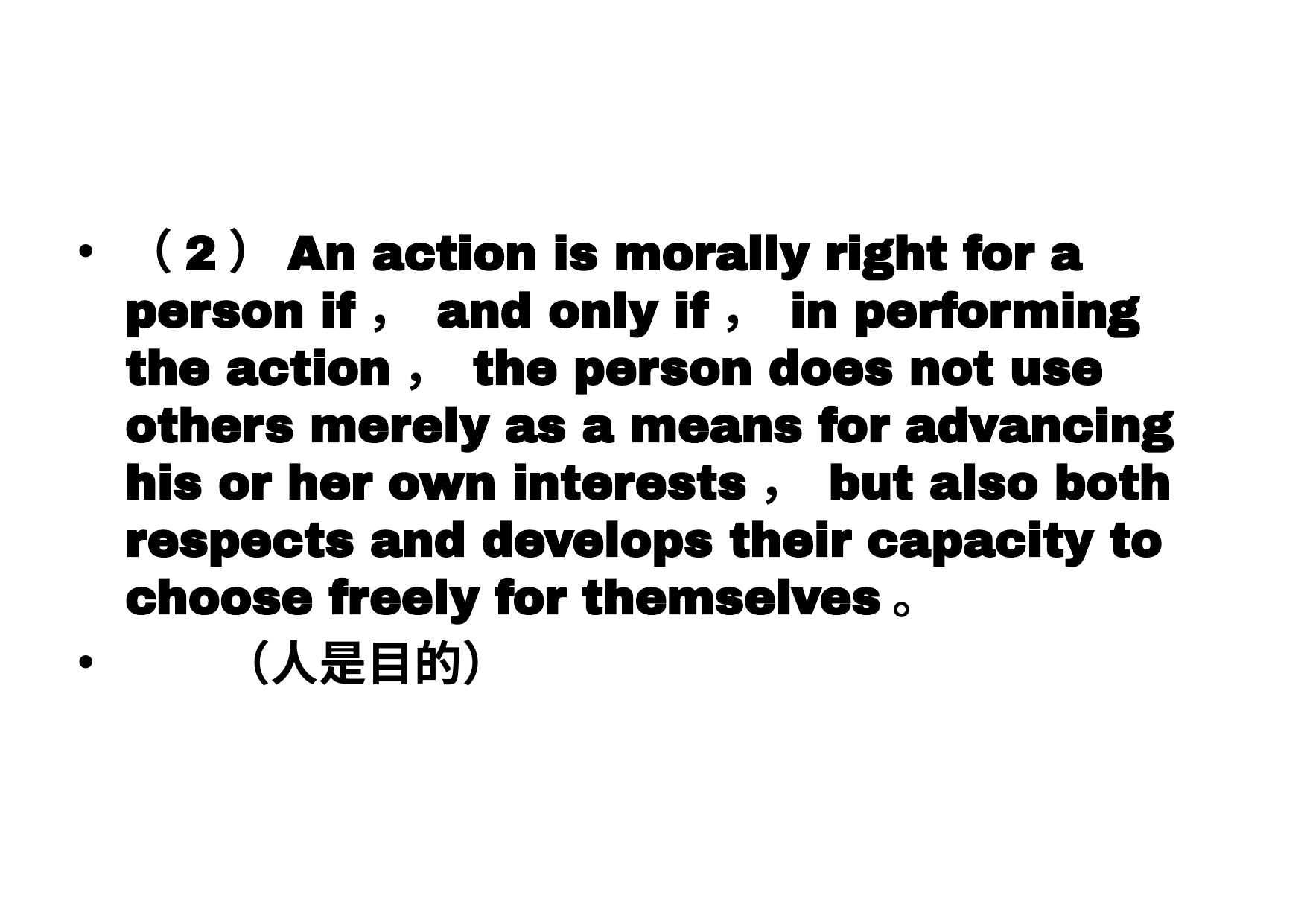

（2）An action is morally right for a person if， and only if， in performing the action， the person does not use others merely as a means for advancing his or her own interests， but also both respects and develops their capacity to choose freely for themselves。
        （人是目的）